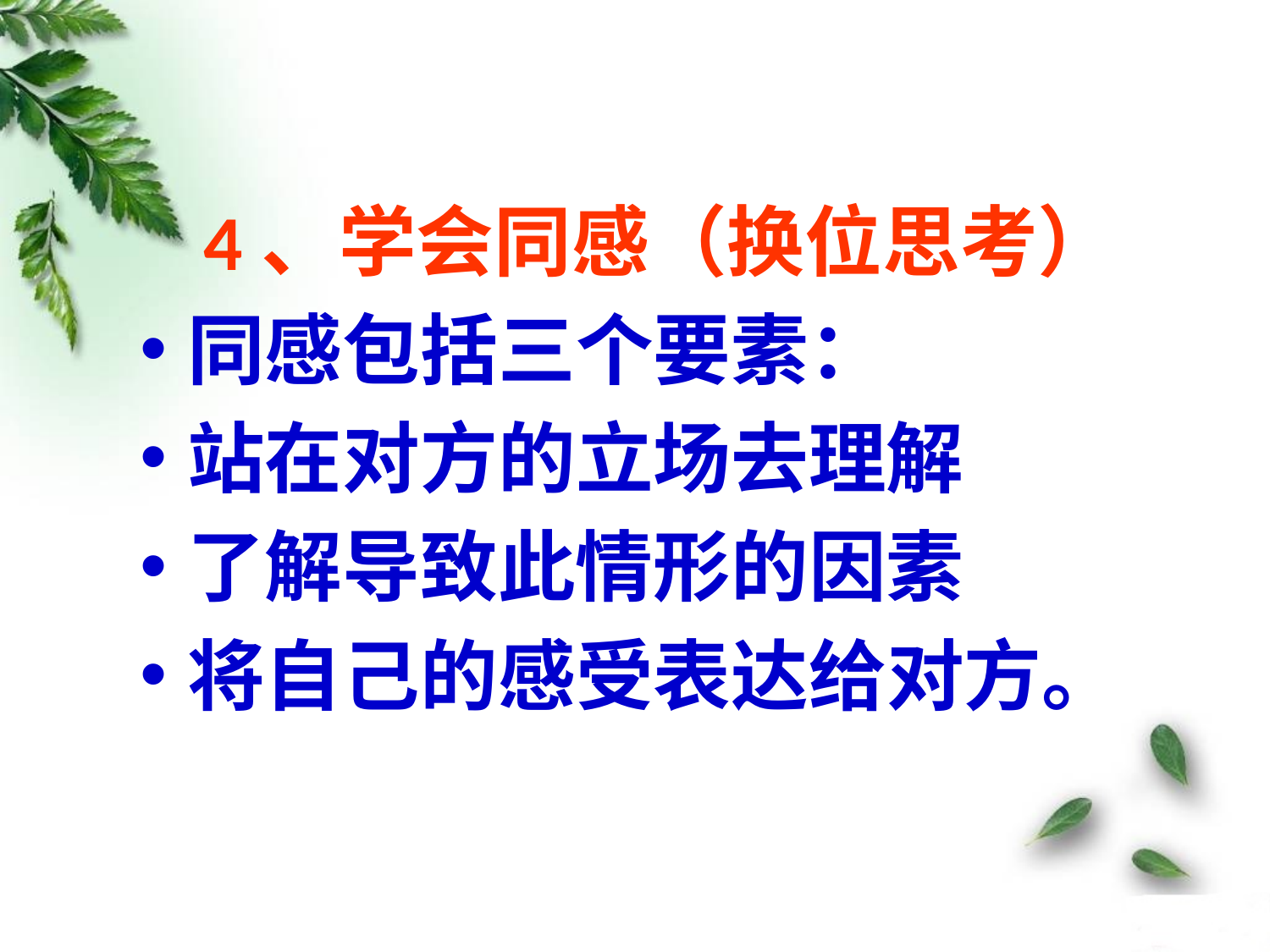

4、学会同感（换位思考）
同感包括三个要素：
站在对方的立场去理解
了解导致此情形的因素
将自己的感受表达给对方。